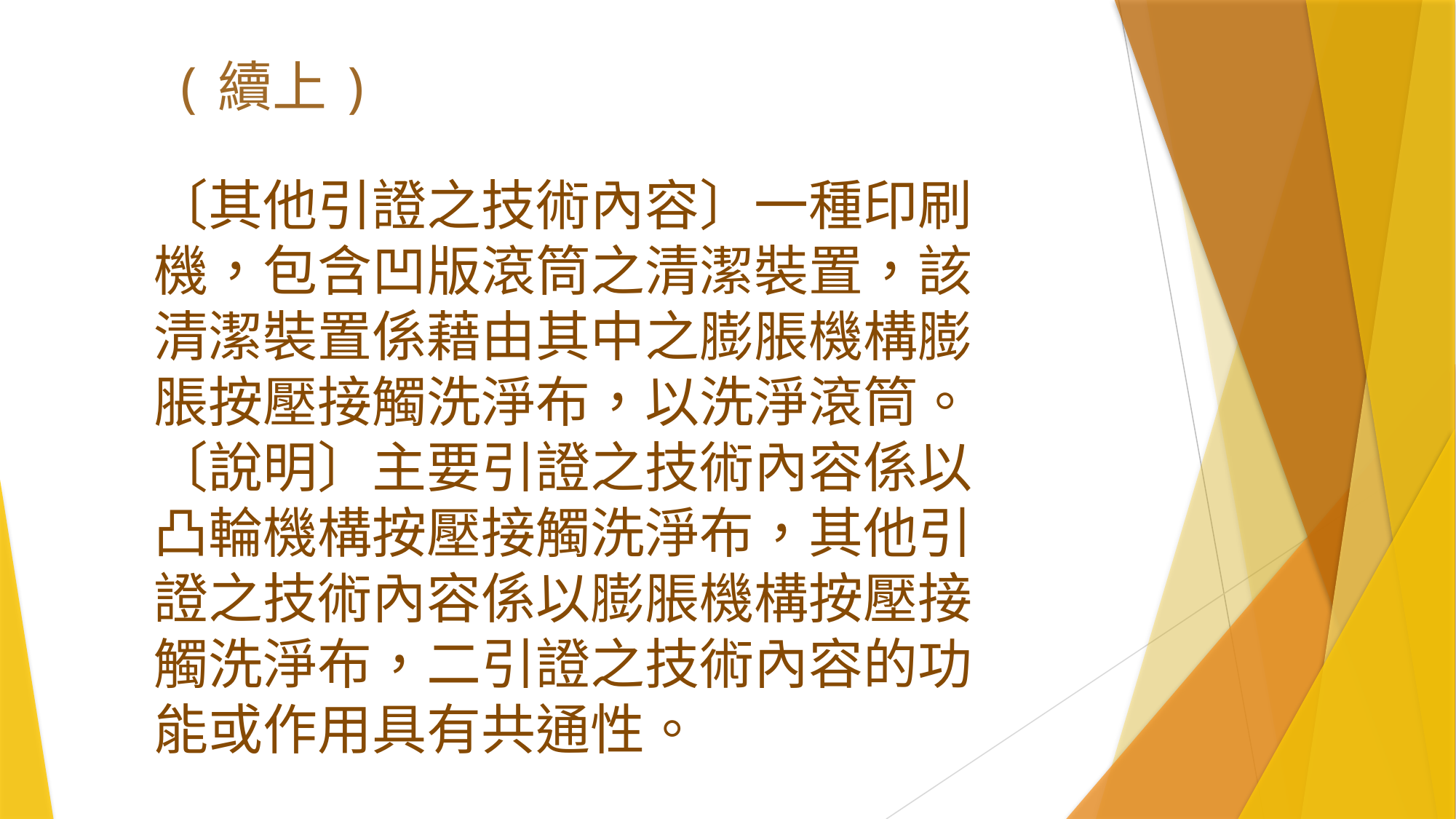

(續上)

〔其他引證之技術內容〕一種印刷機，包含凹版滾筒之清潔裝置，該清潔裝置係藉由其中之膨脹機構膨脹按壓接觸洗淨布，以洗淨滾筒。
〔說明〕主要引證之技術內容係以凸輪機構按壓接觸洗淨布，其他引證之技術內容係以膨脹機構按壓接觸洗淨布，二引證之技術內容的功能或作用具有共通性。